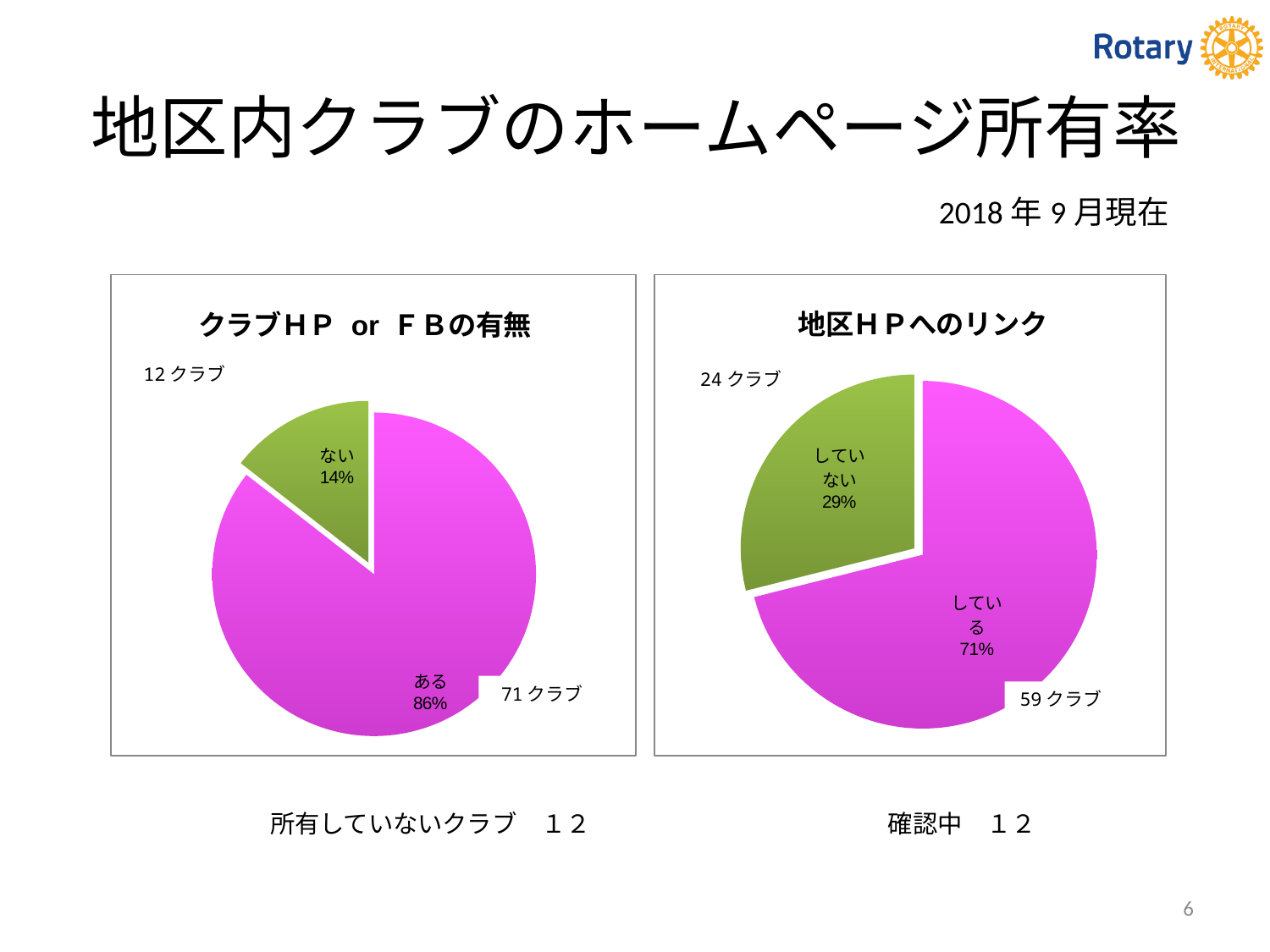

# 地区内クラブのホームページ所有率
2018年9月現在

### Chart: クラブＨＰ or ＦＢの有無

| Category |  |  |
|---|---|---|
| ある | 71.0 | 0.8554216867469879 |
| ない | 12.0 | 0.14457831325301204 |

### Chart: 地区ＨＰへのリンク

| Category |  |  |
|---|---|---|
| している | 59.0 | 0.7108433734939759 |
| していない | 24.0 | 0.2891566265060241 |
12クラブ
24クラブ
71クラブ
59クラブ
所有していないクラブ　１２　　　　　　　　　　　　確認中　１２
6